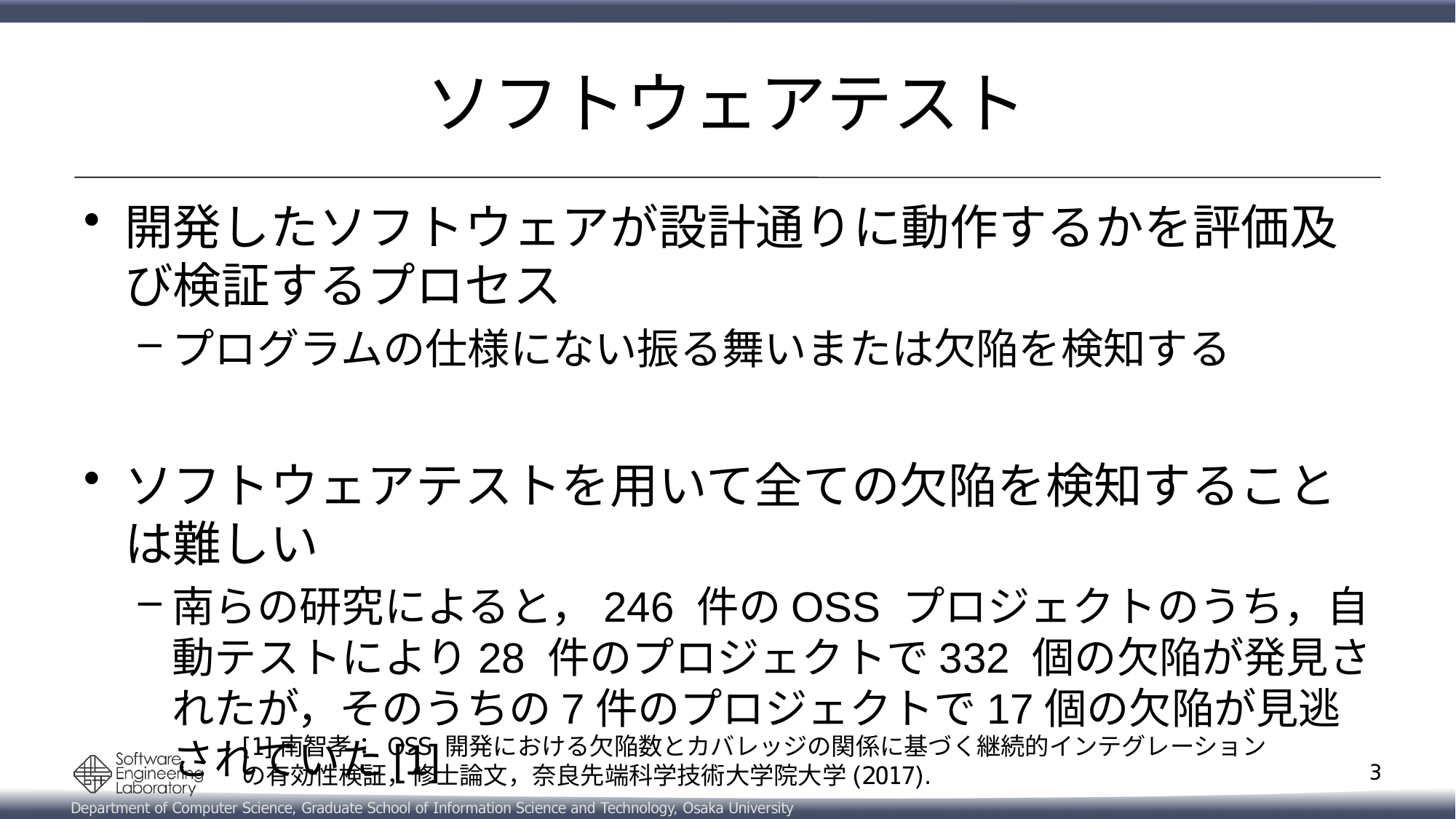

# ソフトウェアテスト
開発したソフトウェアが設計通りに動作するかを評価及び検証するプロセス
プログラムの仕様にない振る舞いまたは欠陥を検知する

ソフトウェアテストを用いて全ての欠陥を検知することは難しい
南らの研究によると，246 件のOSS プロジェクトのうち，自動テストにより28 件のプロジェクトで332 個の欠陥が発見されたが，そのうちの7件のプロジェクトで17個の欠陥が見逃されていた[1]

[1]南智孝： OSS 開発における欠陥数とカバレッジの関係に基づく継続的インテグレーションの有効性検証，修士論文，奈良先端科学技術大学院大学(2017).
3